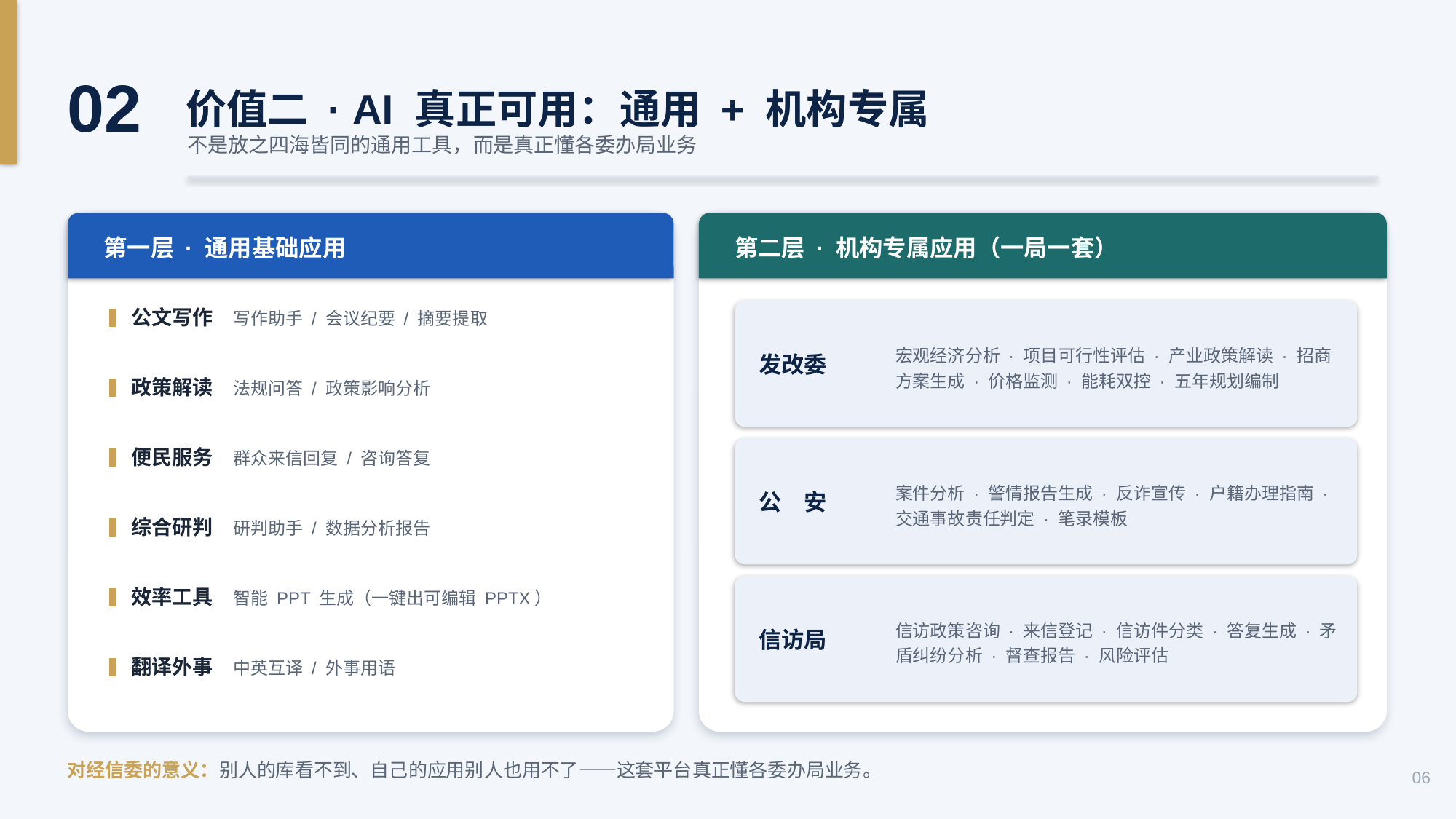

02
价值二 · AI 真正可用：通用 + 机构专属
不是放之四海皆同的通用工具，而是真正懂各委办局业务

第一层 · 通用基础应用

第二层 · 机构专属应用（一局一套）

▍公文写作　写作助手 / 会议纪要 / 摘要提取
发改委
宏观经济分析 · 项目可行性评估 · 产业政策解读 · 招商方案生成 · 价格监测 · 能耗双控 · 五年规划编制
▍政策解读　法规问答 / 政策影响分析

▍便民服务　群众来信回复 / 咨询答复
公　安
案件分析 · 警情报告生成 · 反诈宣传 · 户籍办理指南 · 交通事故责任判定 · 笔录模板
▍综合研判　研判助手 / 数据分析报告

▍效率工具　智能 PPT 生成（一键出可编辑 PPTX）
信访局
信访政策咨询 · 来信登记 · 信访件分类 · 答复生成 · 矛盾纠纷分析 · 督查报告 · 风险评估
▍翻译外事　中英互译 / 外事用语
对经信委的意义：别人的库看不到、自己的应用别人也用不了——这套平台真正懂各委办局业务。
06